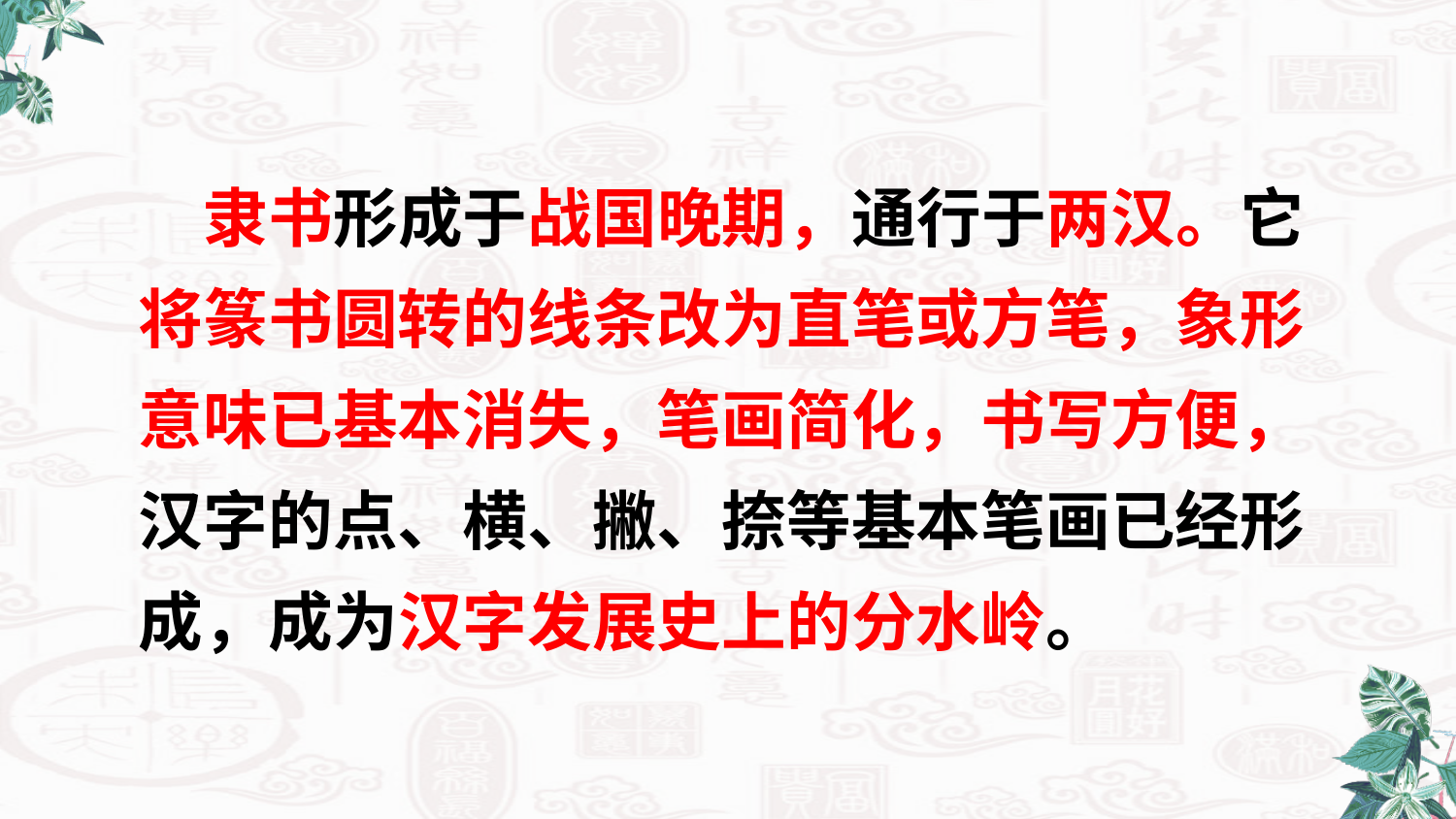

隶书形成于战国晚期，通行于两汉。它将篆书圆转的线条改为直笔或方笔，象形意味已基本消失，笔画简化，书写方便，汉字的点、横、撇、捺等基本笔画已经形成，成为汉字发展史上的分水岭。